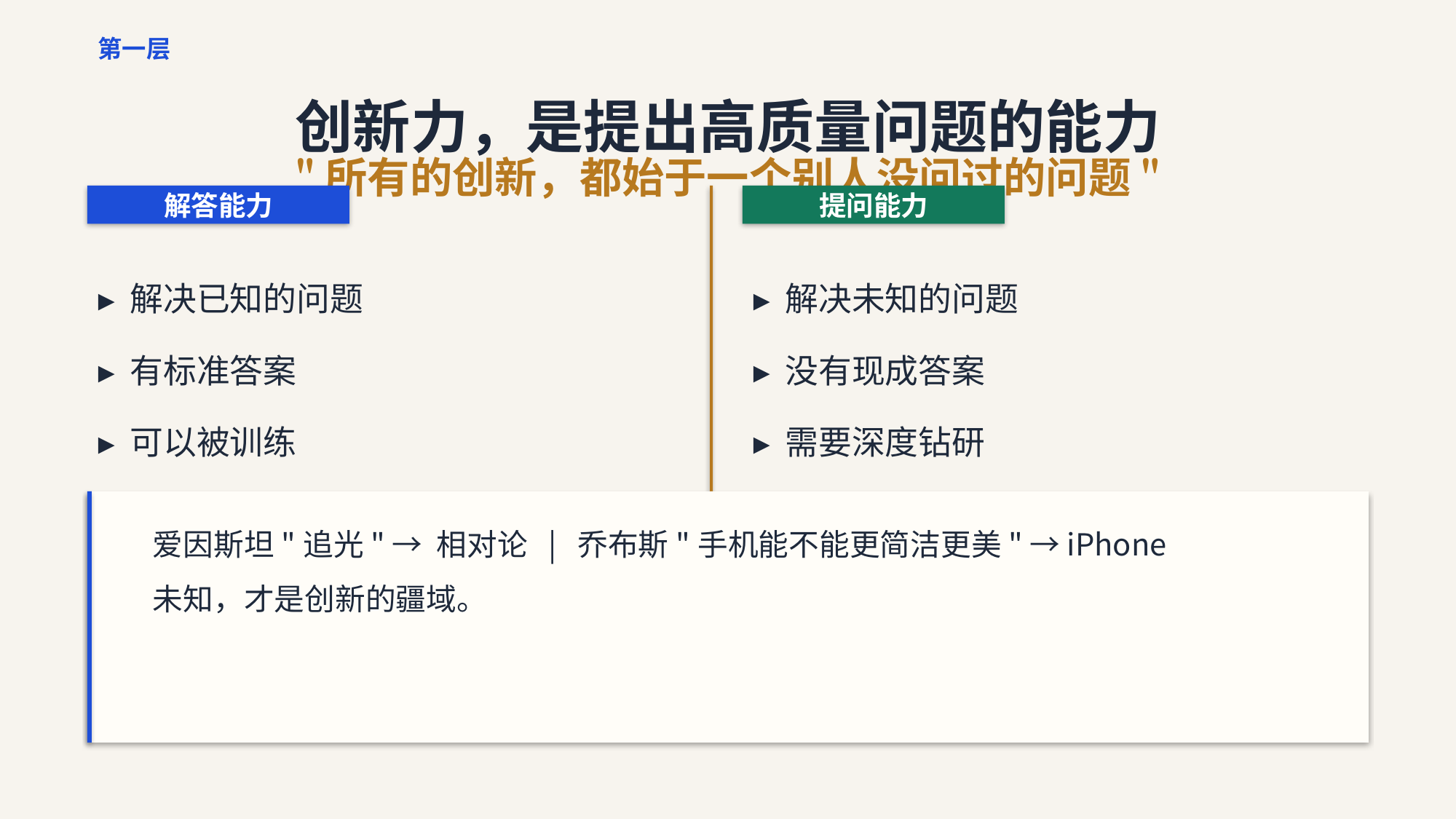

第一层
创新力，是提出高质量问题的能力
"所有的创新，都始于一个别人没问过的问题"
解答能力

提问能力
▸ 解决已知的问题
▸ 有标准答案
▸ 可以被训练
▸ 解决未知的问题
▸ 没有现成答案
▸ 需要深度钻研

爱因斯坦"追光" → 相对论  |  乔布斯"手机能不能更简洁更美" → iPhone
未知，才是创新的疆域。